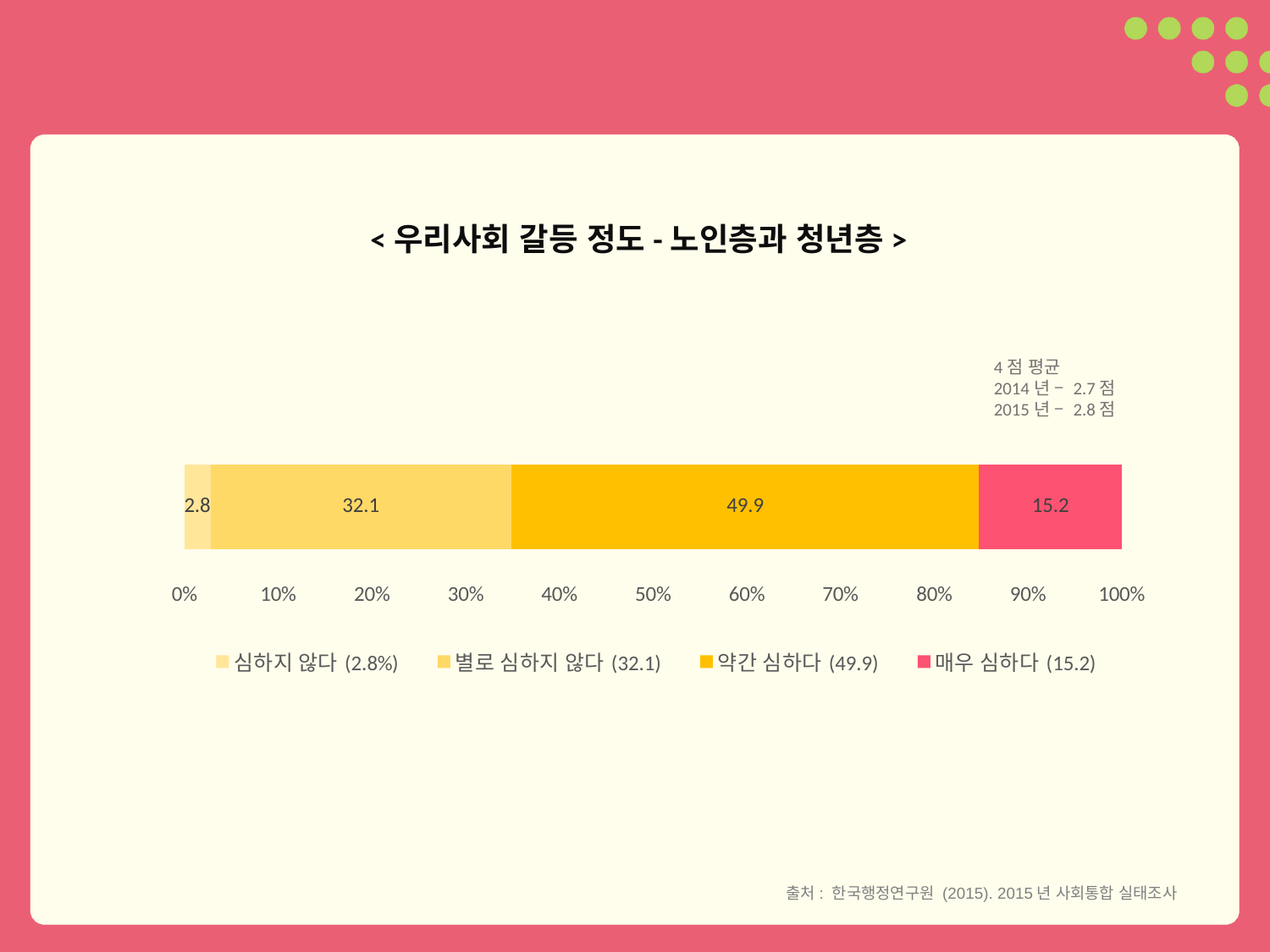

<우리사회 갈등 정도-노인층과 청년층>

### Chart

| Category | 심하지 않다(2.8%) | 별로 심하지 않다(32.1) | 약간 심하다(49.9) | 매우 심하다(15.2) |
|---|---|---|---|---|
| 항목 1 | 2.8 | 32.1 | 49.9 | 15.2 |
4점 평균
2014년 – 2.7점
2015년 – 2.8점
출처: 한국행정연구원 (2015). 2015년 사회통합 실태조사
18